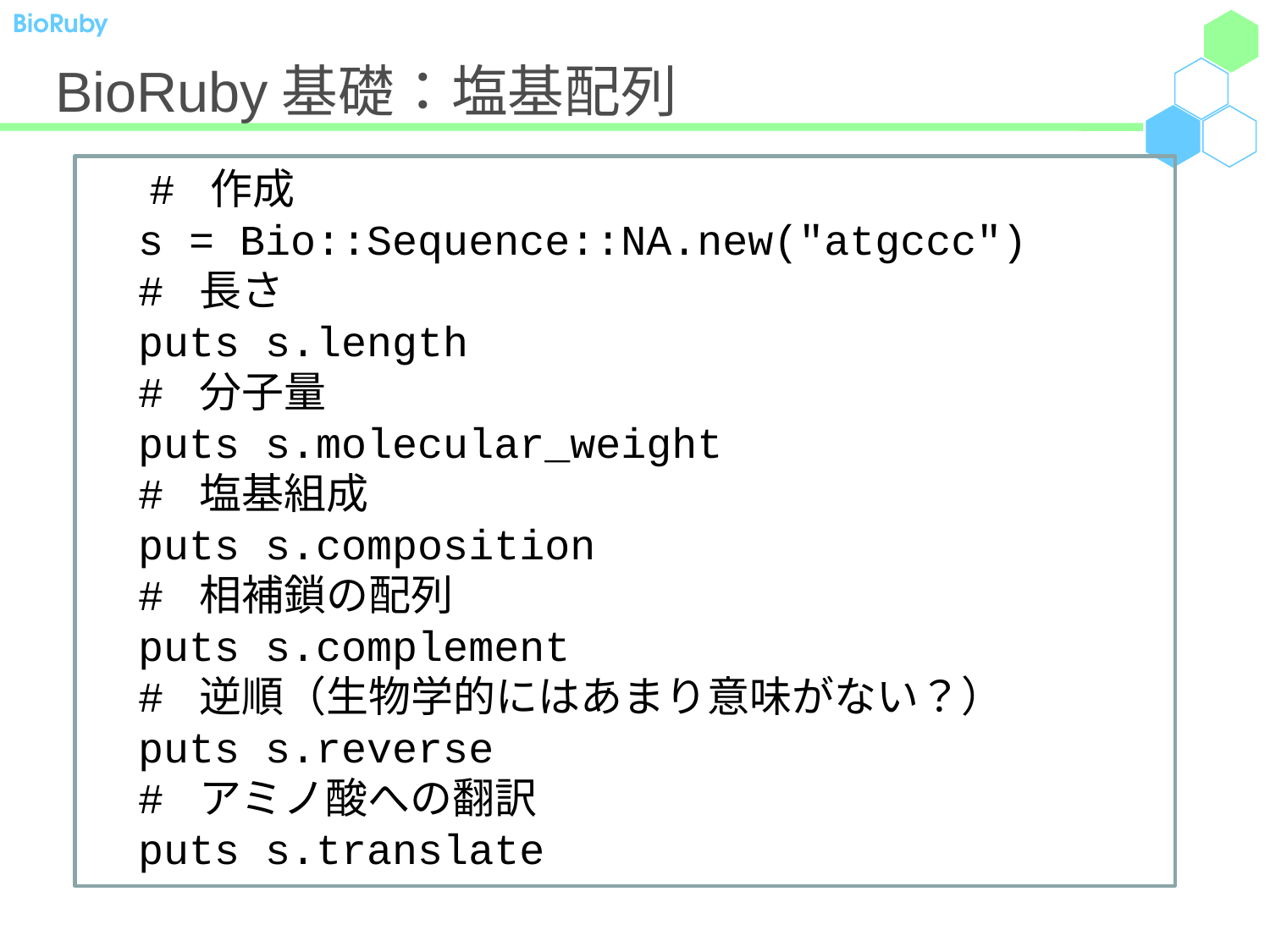

# BioRuby基礎：塩基配列
　 # 作成
  s = Bio::Sequence::NA.new("atgccc")
  # 長さ
  puts s.length
  # 分子量
  puts s.molecular_weight
  # 塩基組成
  puts s.composition
  # 相補鎖の配列
  puts s.complement
  # 逆順（生物学的にはあまり意味がない？）
  puts s.reverse
  # アミノ酸への翻訳
  puts s.translate